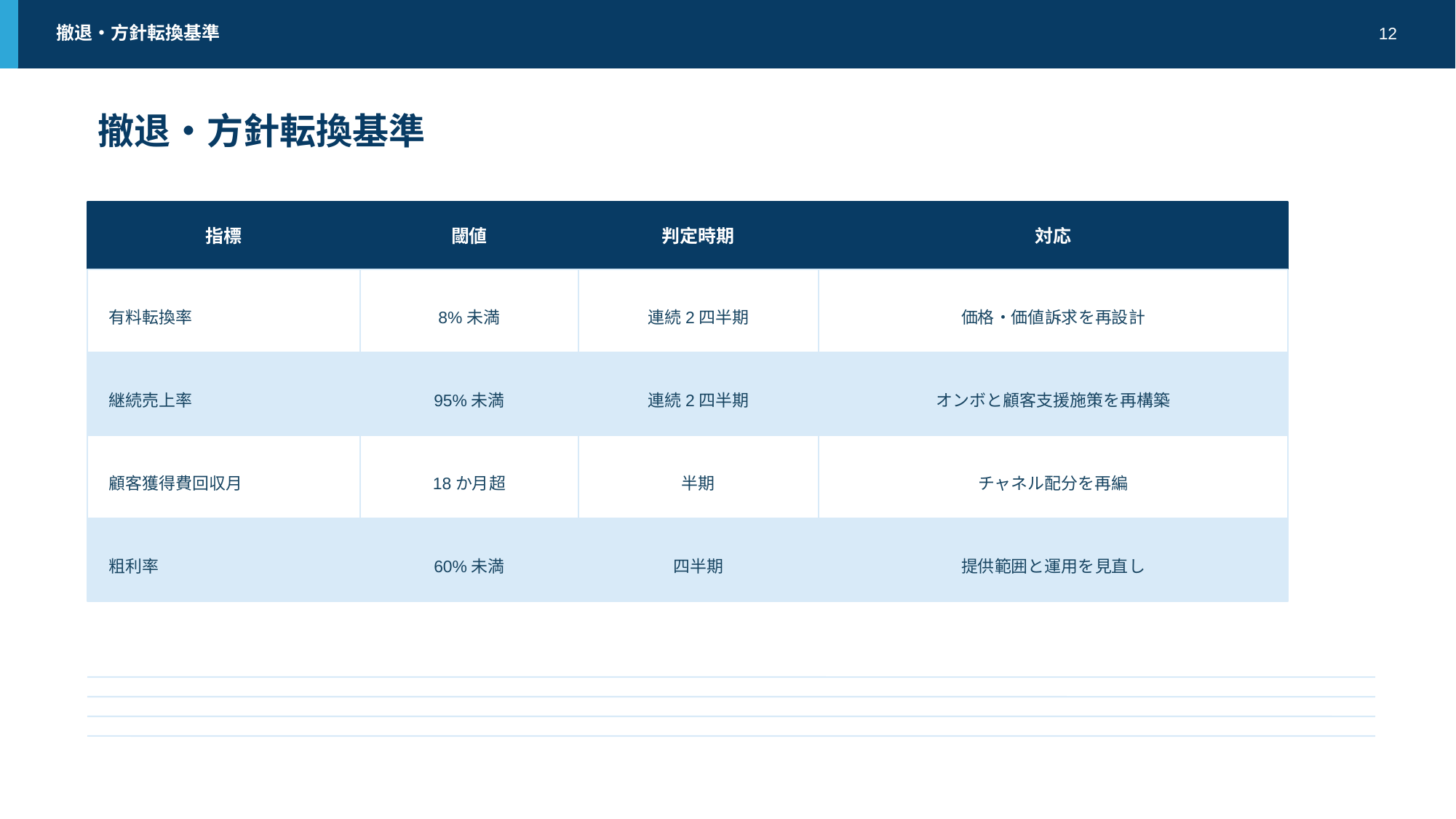

撤退・方針転換基準
12
撤退・方針転換基準

指標
閾値
判定時期
対応

有料転換率
8%未満
連続2四半期
価格・価値訴求を再設計

継続売上率
95%未満
連続2四半期
オンボと顧客支援施策を再構築

顧客獲得費回収月
18か月超
半期
チャネル配分を再編

粗利率
60%未満
四半期
提供範囲と運用を見直し